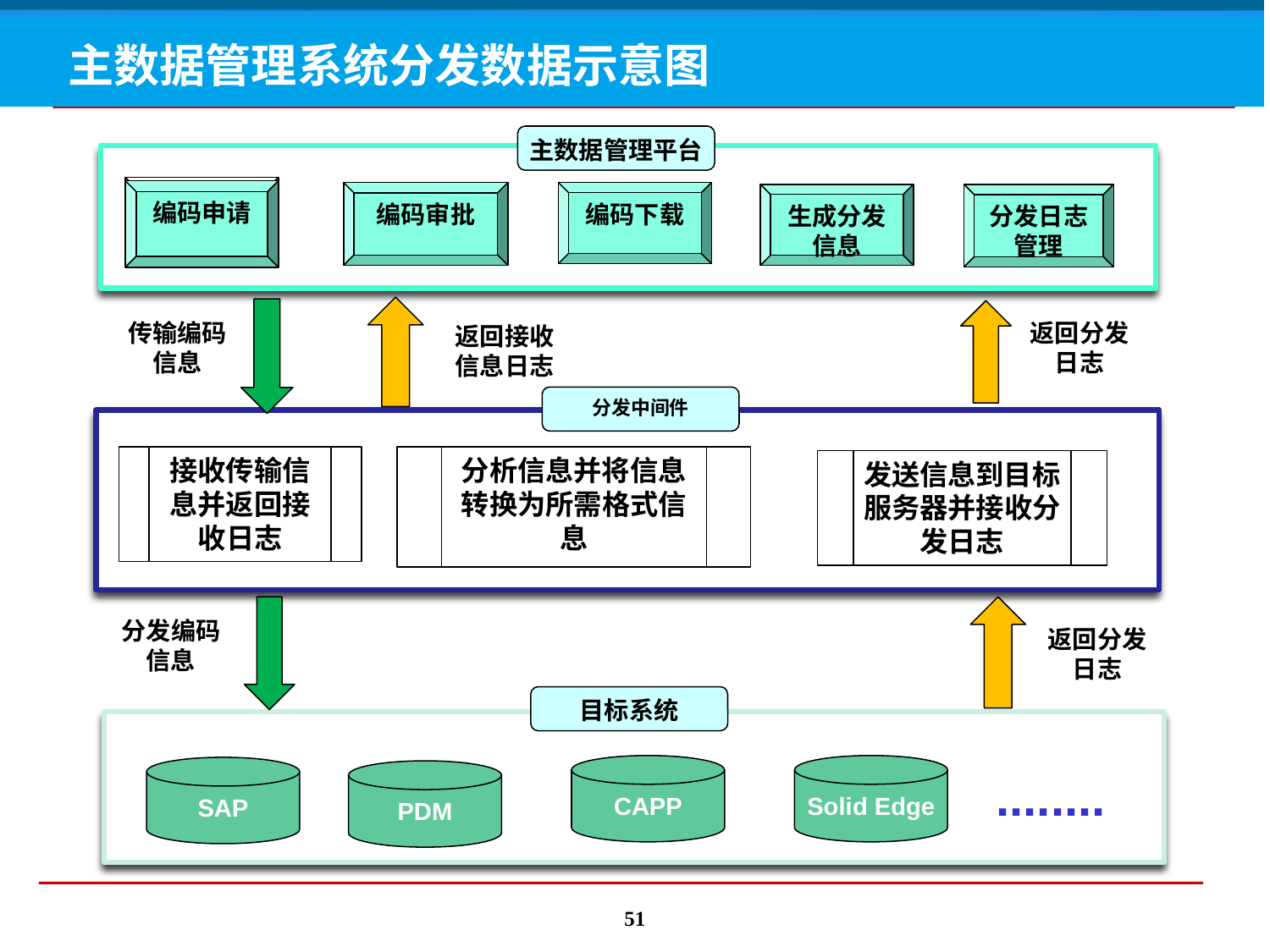

# 主数据管理系统分发数据示意图
主数据管理平台

物料代码申请
编码申请
编码审批
编码下载
生成分发信息
分发日志管理

传输编码信息
返回分发日志
返回接收信息日志
分发中间件

接收传输信息并返回接收日志
分析信息并将信息转换为所需格式信息
发送信息到目标服务器并接收分发日志

分发编码信息
返回分发日志
目标系统

CAPP
Solid Edge
SAP
PDM
........
51